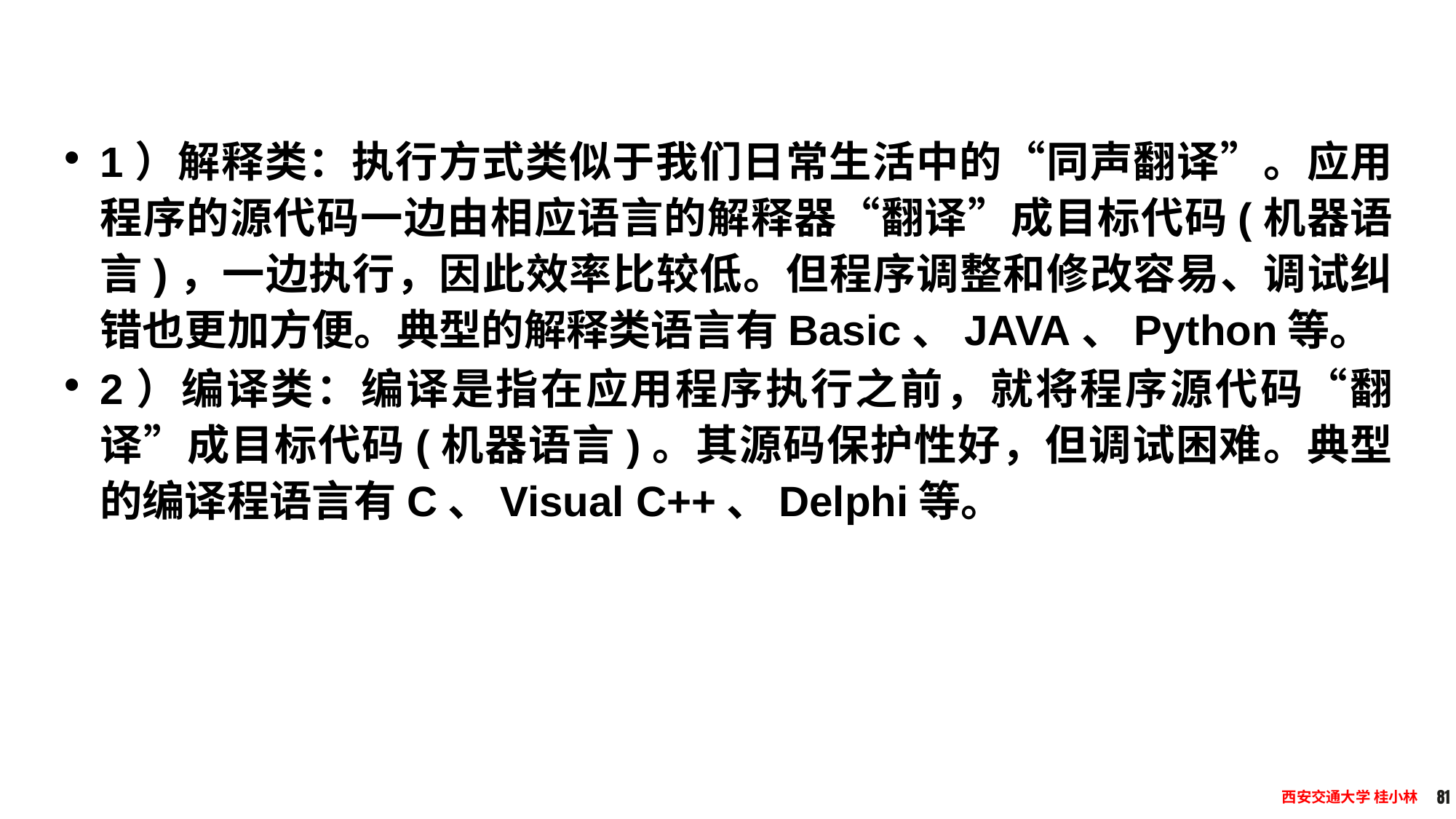

#
1）解释类：执行方式类似于我们日常生活中的“同声翻译”。应用程序的源代码一边由相应语言的解释器“翻译”成目标代码(机器语言)，一边执行，因此效率比较低。但程序调整和修改容易、调试纠错也更加方便。典型的解释类语言有Basic、JAVA、Python等。
2）编译类：编译是指在应用程序执行之前，就将程序源代码“翻译”成目标代码(机器语言)。其源码保护性好，但调试困难。典型的编译程语言有C、Visual C++、Delphi等。